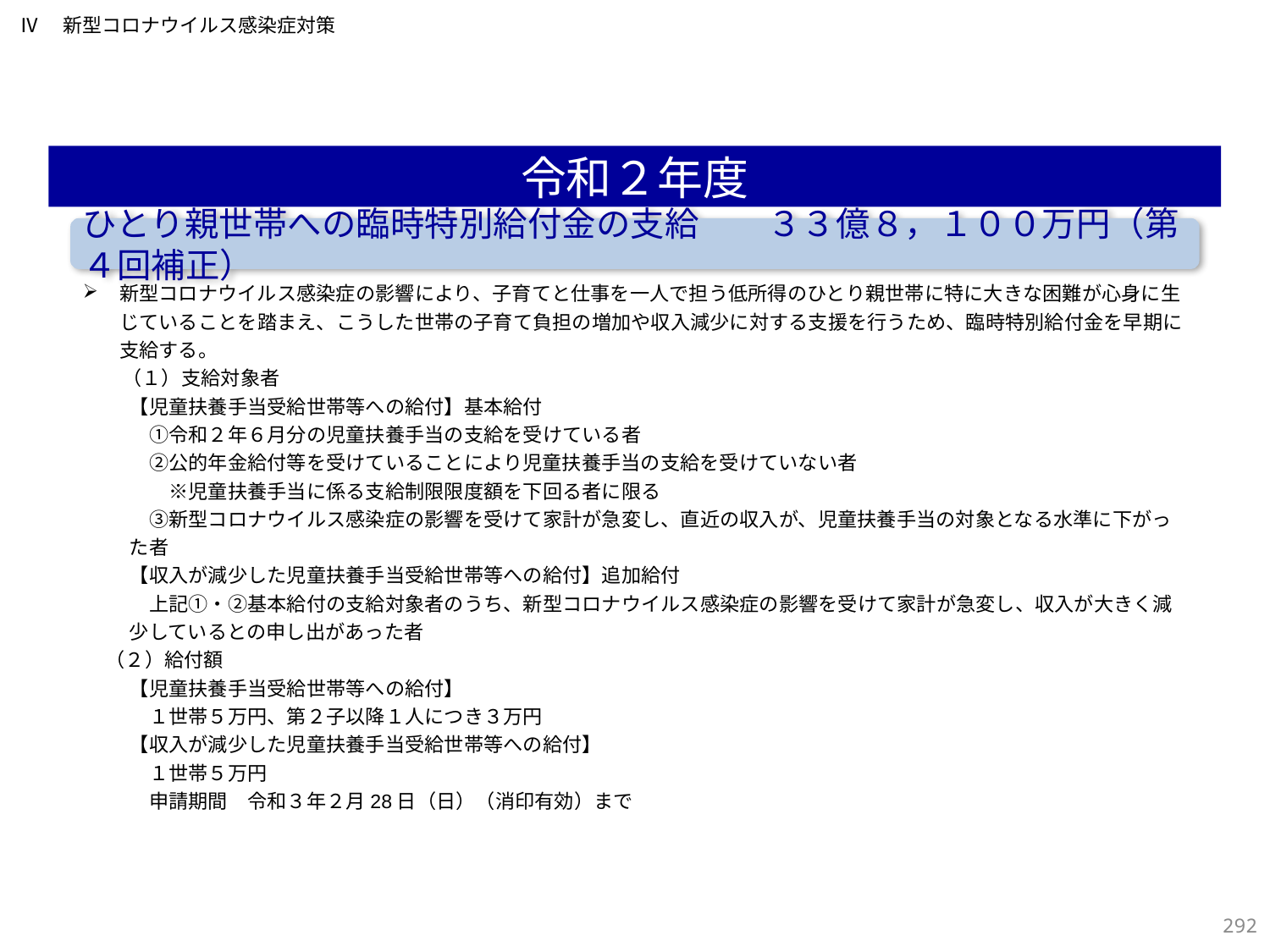

Ⅳ　新型コロナウイルス感染症対策
令和２年度
ひとり親世帯への臨時特別給付金の支給　　３３億８，１００万円（第４回補正）
新型コロナウイルス感染症の影響により、子育てと仕事を一人で担う低所得のひとり親世帯に特に大きな困難が心身に生じていることを踏まえ、こうした世帯の子育て負担の増加や収入減少に対する支援を行うため、臨時特別給付金を早期に支給する。
　　（１）支給対象者
【児童扶養手当受給世帯等への給付】基本給付
　①令和２年６月分の児童扶養手当の支給を受けている者
　②公的年金給付等を受けていることにより児童扶養手当の支給を受けていない者
　　※児童扶養手当に係る支給制限限度額を下回る者に限る
　③新型コロナウイルス感染症の影響を受けて家計が急変し、直近の収入が、児童扶養手当の対象となる水準に下がった者
【収入が減少した児童扶養手当受給世帯等への給付】追加給付
　上記①・②基本給付の支給対象者のうち、新型コロナウイルス感染症の影響を受けて家計が急変し、収入が大きく減少しているとの申し出があった者
（２）給付額
【児童扶養手当受給世帯等への給付】
　１世帯５万円、第２子以降１人につき３万円
【収入が減少した児童扶養手当受給世帯等への給付】
　１世帯５万円
　申請期間　令和３年２月28日（日）（消印有効）まで
292